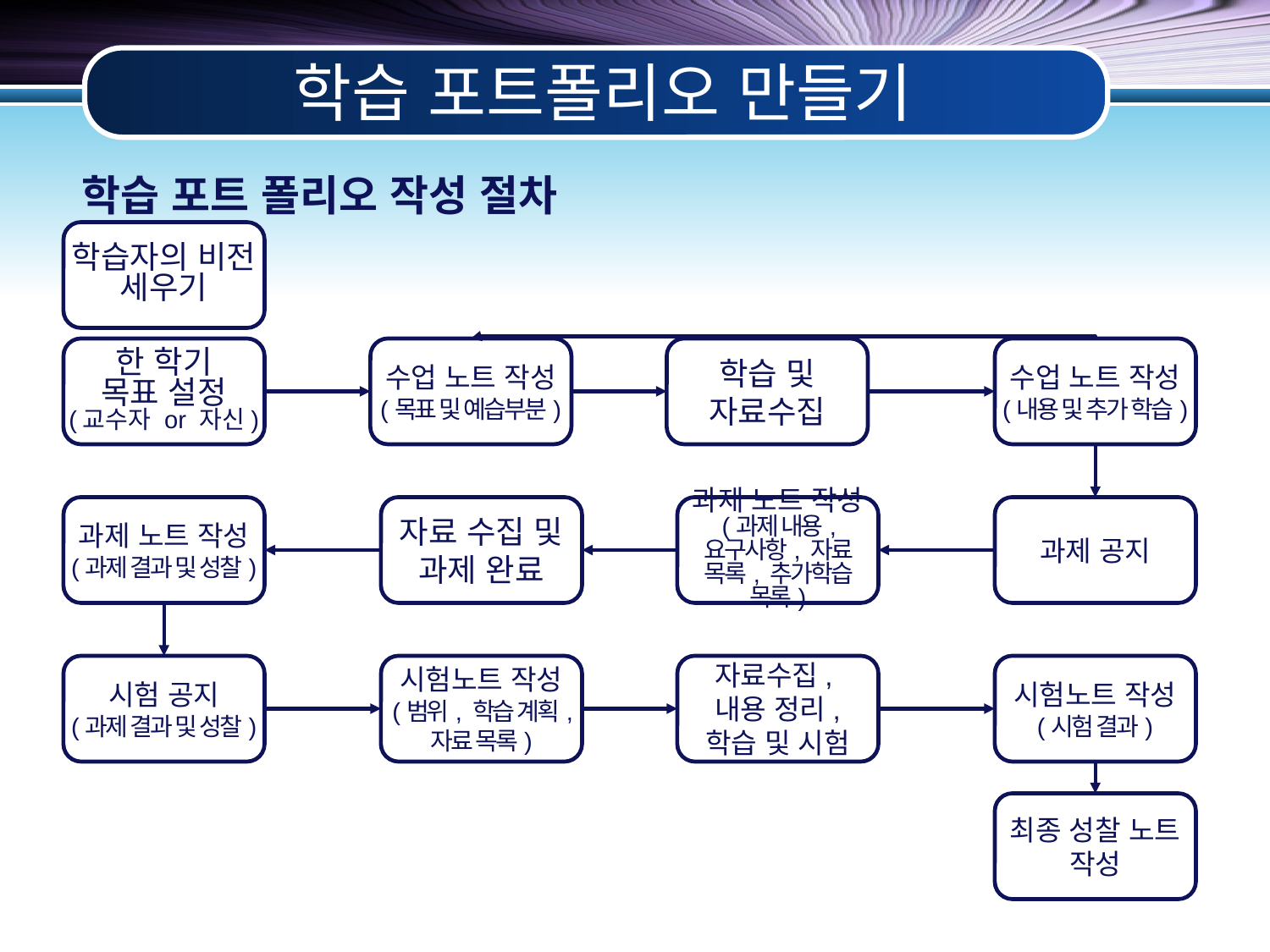

학습 포트폴리오 만들기
학습 포트 폴리오 작성 절차
학습자의 비전 세우기
한 학기
목표 설정
(교수자 or 자신)
수업 노트 작성
(목표 및 예습부분)
학습 및 자료수집
수업 노트 작성
(내용 및 추가 학습)
과제 노트 작성
(과제 결과 및 성찰)
자료 수집 및 과제 완료
과제 노트 작성
(과제 내용, 요구사항, 자료 목록, 추가학습 목록)
과제 공지
시험 공지
(과제 결과 및 성찰)
시험노트 작성
(범위, 학습 계획, 자료 목록)
자료수집,
내용 정리, 학습 및 시험
시험노트 작성
(시험 결과)
최종 성찰 노트 작성